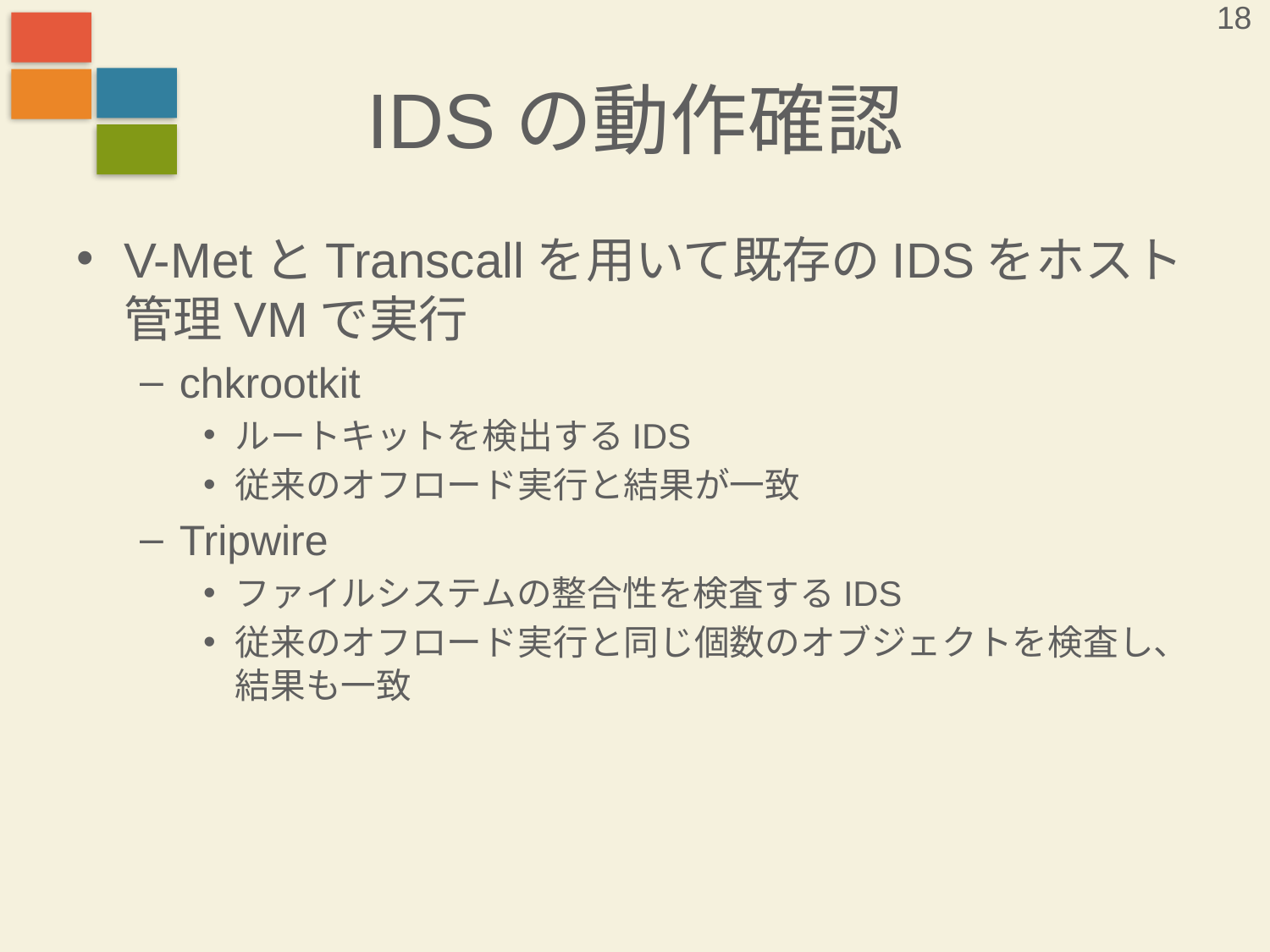

18
# IDSの動作確認
V-MetとTranscallを用いて既存のIDSをホスト管理VMで実行
chkrootkit
ルートキットを検出するIDS
従来のオフロード実行と結果が一致
Tripwire
ファイルシステムの整合性を検査するIDS
従来のオフロード実行と同じ個数のオブジェクトを検査し、結果も一致